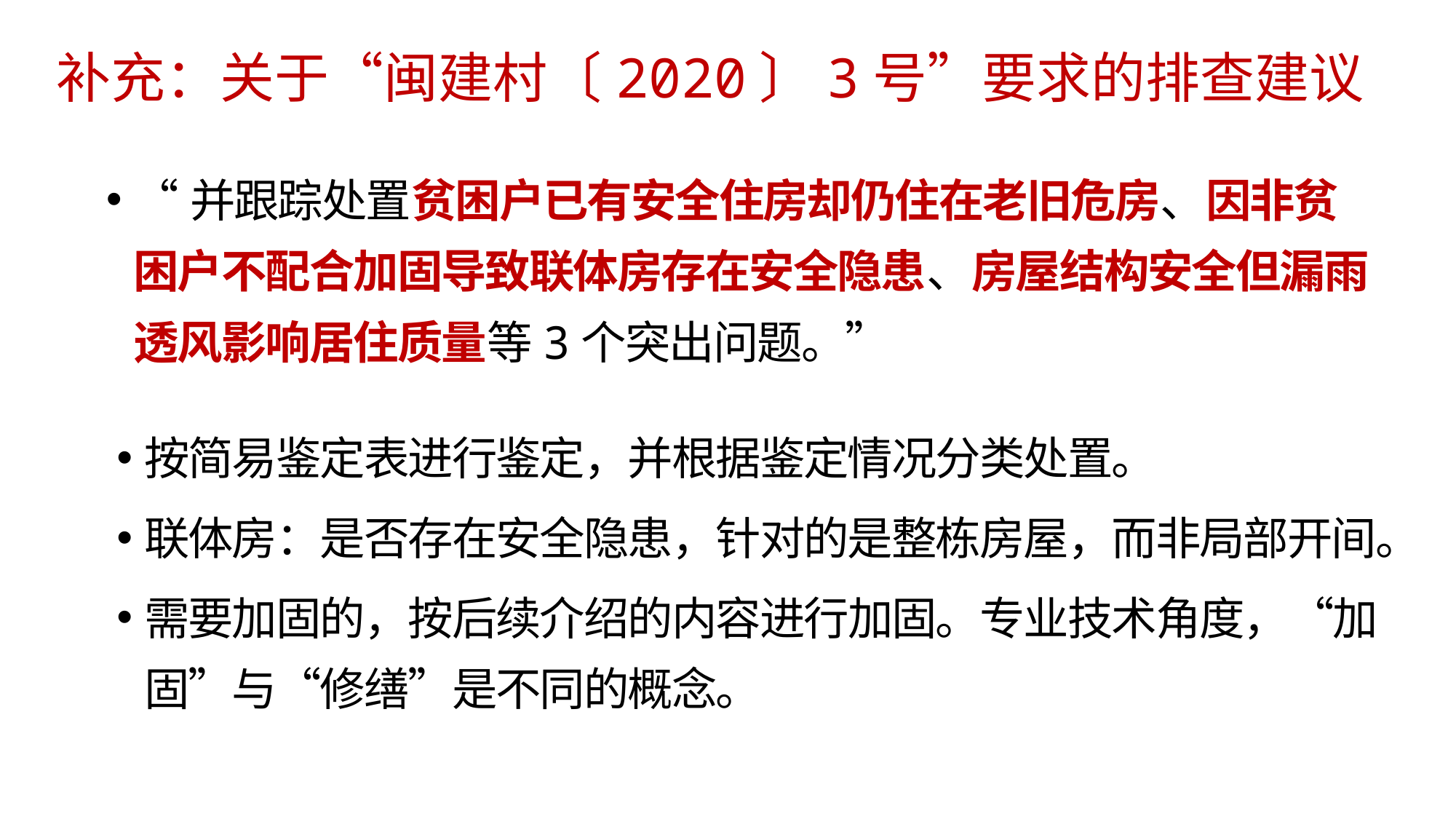

# 补充：关于“闽建村〔2020〕3号”要求的排查建议
“并跟踪处置贫困户已有安全住房却仍住在老旧危房、因非贫困户不配合加固导致联体房存在安全隐患、房屋结构安全但漏雨透风影响居住质量等3个突出问题。”
按简易鉴定表进行鉴定，并根据鉴定情况分类处置。
联体房：是否存在安全隐患，针对的是整栋房屋，而非局部开间。
需要加固的，按后续介绍的内容进行加固。专业技术角度，“加固”与“修缮”是不同的概念。
48